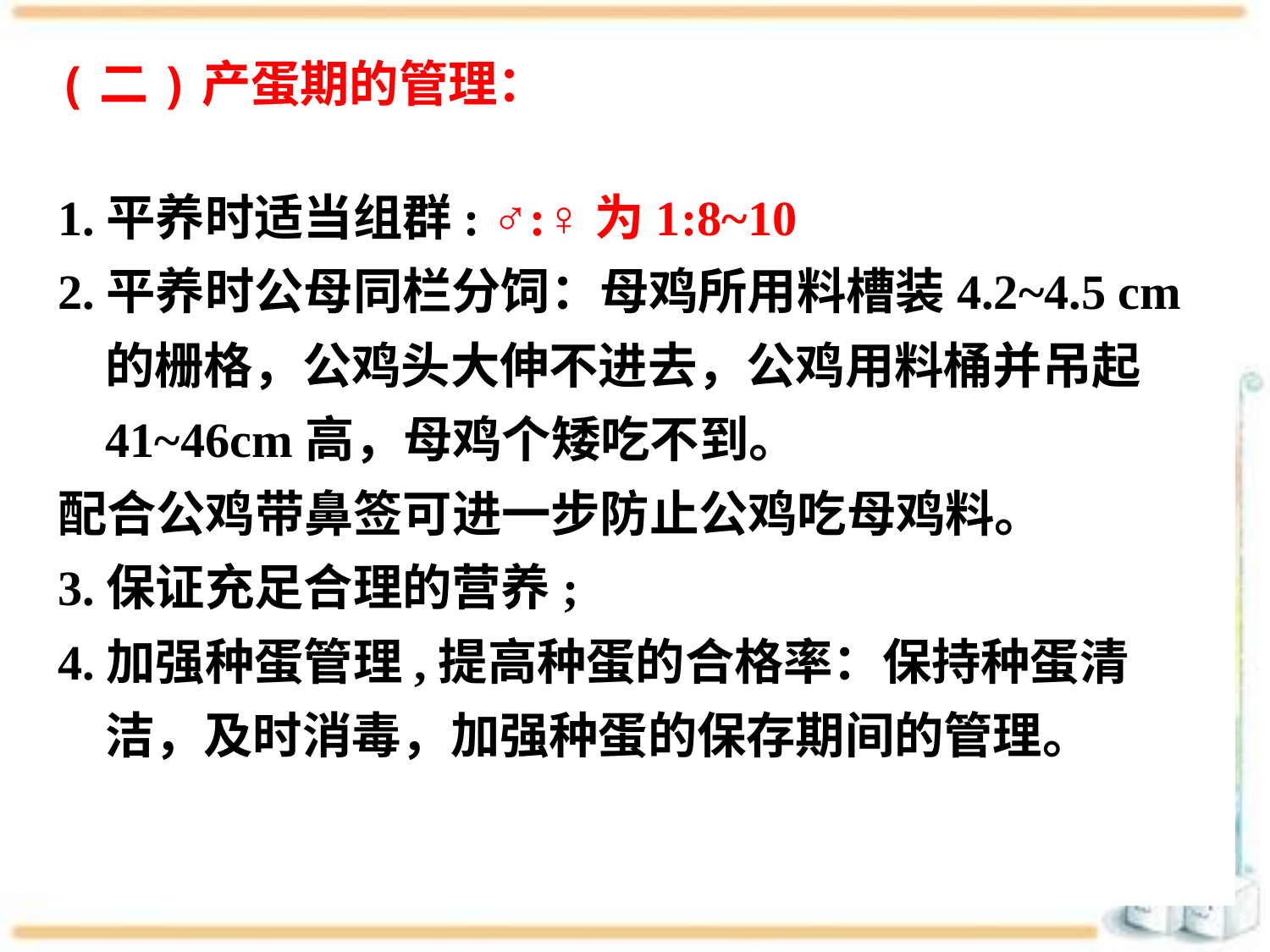

(二)产蛋期的管理：

1.平养时适当组群: ♂:♀为1:8~10
2.平养时公母同栏分饲：母鸡所用料槽装4.2~4.5 cm的栅格，公鸡头大伸不进去，公鸡用料桶并吊起41~46cm高，母鸡个矮吃不到。
配合公鸡带鼻签可进一步防止公鸡吃母鸡料。
3.保证充足合理的营养;
4.加强种蛋管理,提高种蛋的合格率：保持种蛋清洁，及时消毒，加强种蛋的保存期间的管理。